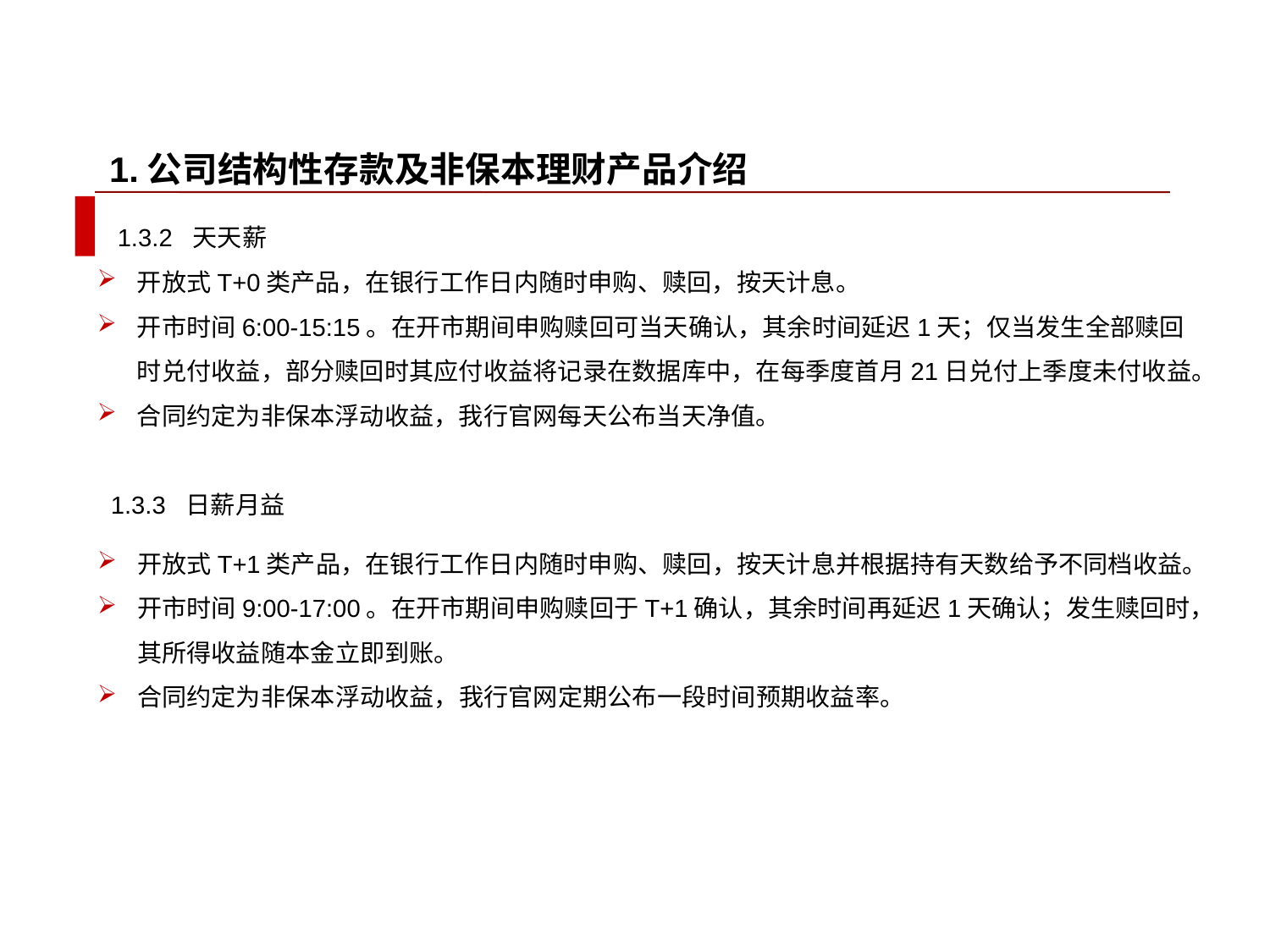

# 1.公司结构性存款及非保本理财产品介绍

1.3.2  天天薪
开放式T+0类产品，在银行工作日内随时申购、赎回，按天计息。
开市时间6:00-15:15。在开市期间申购赎回可当天确认，其余时间延迟1天；仅当发生全部赎回时兑付收益，部分赎回时其应付收益将记录在数据库中，在每季度首月21日兑付上季度未付收益。
合同约定为非保本浮动收益，我行官网每天公布当天净值。

1.3.3  日薪月益
开放式T+1类产品，在银行工作日内随时申购、赎回，按天计息并根据持有天数给予不同档收益。
开市时间9:00-17:00。在开市期间申购赎回于T+1确认，其余时间再延迟1天确认；发生赎回时，其所得收益随本金立即到账。
合同约定为非保本浮动收益，我行官网定期公布一段时间预期收益率。

5